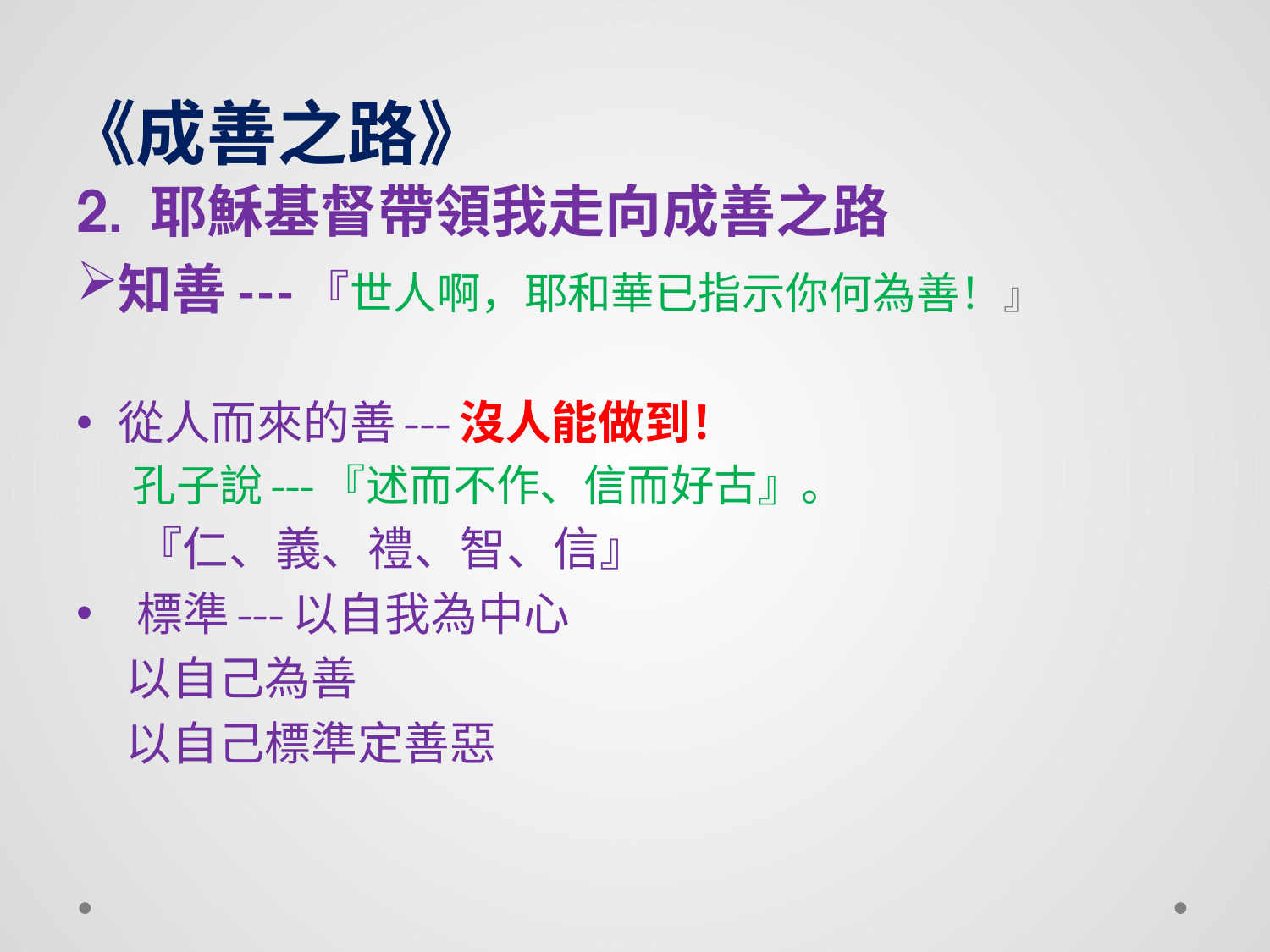

# 《成善之路》
2. 耶穌基督帶領我走向成善之路
知善---『世人啊，耶和華已指示你何為善！』

從人而來的善---沒人能做到！
     孔子說---『述而不作、信而好古』。
     『仁、義、禮、智、信』
 標準---以自我為中心
    以自己為善
    以自己標準定善惡